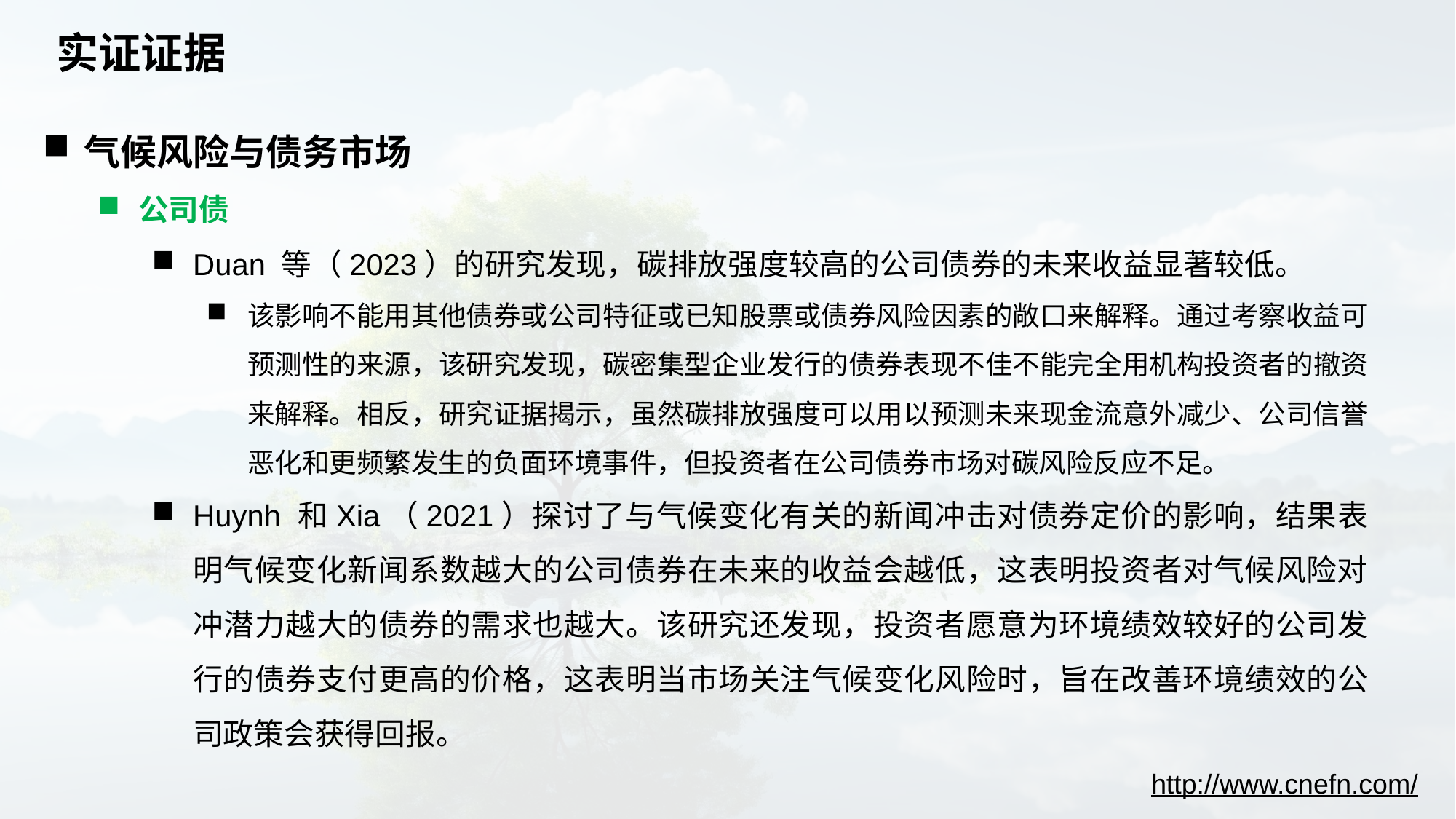

# 实证证据
气候风险与债务市场
公司债
Duan 等（2023）的研究发现，碳排放强度较高的公司债券的未来收益显著较低。
该影响不能用其他债券或公司特征或已知股票或债券风险因素的敞口来解释。通过考察收益可预测性的来源，该研究发现，碳密集型企业发行的债券表现不佳不能完全用机构投资者的撤资来解释。相反，研究证据揭示，虽然碳排放强度可以用以预测未来现金流意外减少、公司信誉恶化和更频繁发生的负面环境事件，但投资者在公司债券市场对碳风险反应不足。
Huynh 和Xia（2021）探讨了与气候变化有关的新闻冲击对债券定价的影响，结果表明气候变化新闻系数越大的公司债券在未来的收益会越低，这表明投资者对气候风险对冲潜力越大的债券的需求也越大。该研究还发现，投资者愿意为环境绩效较好的公司发行的债券支付更高的价格，这表明当市场关注气候变化风险时，旨在改善环境绩效的公司政策会获得回报。